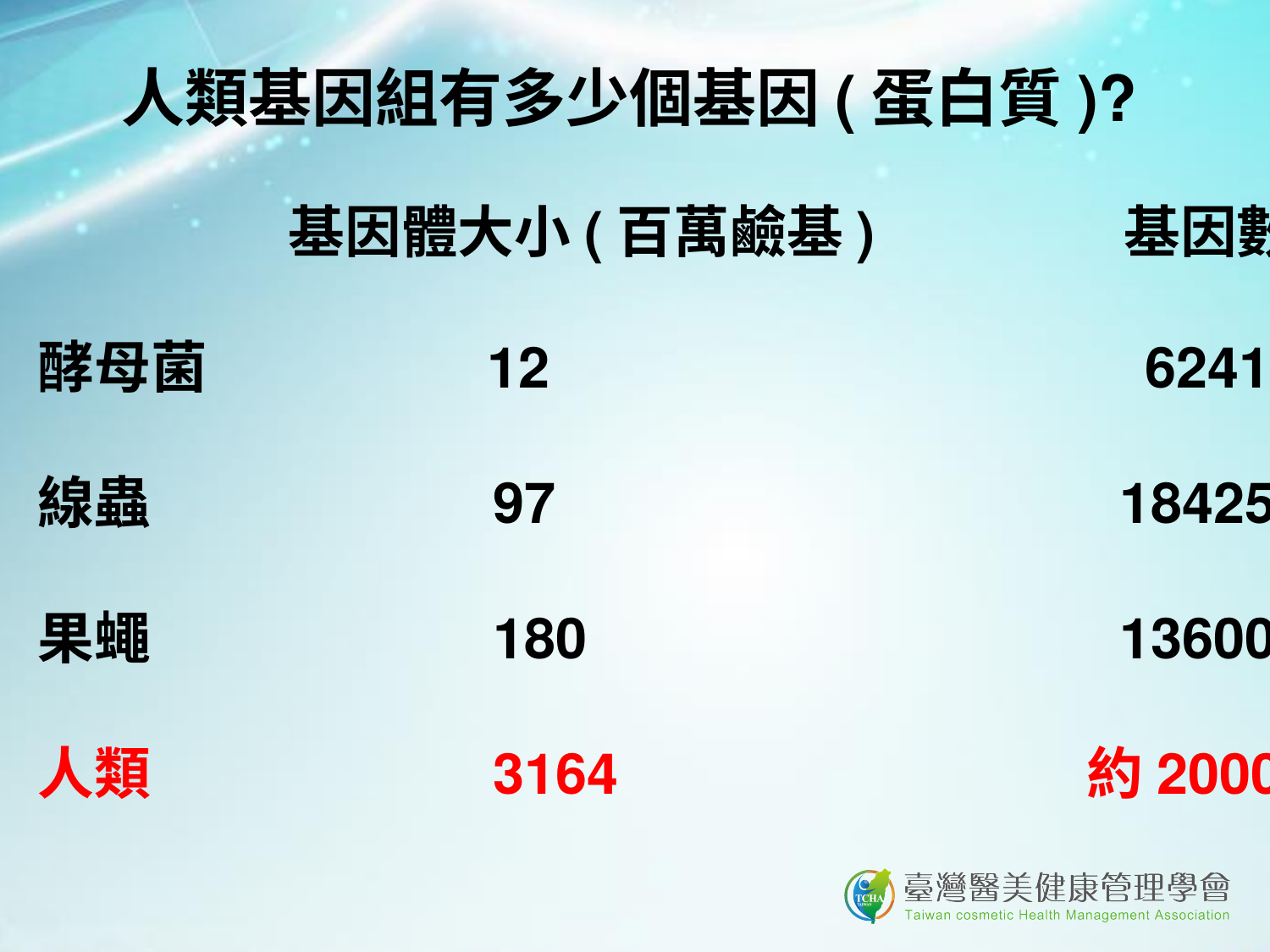

人類基因組有多少個基因(蛋白質)?
                         基因體大小(百萬鹼基)               基因數

         酵母菌                 12                                      6241

         線蟲                     97                                    18425

         果蠅                     180                                  13600

         人類                     3164                             約20000